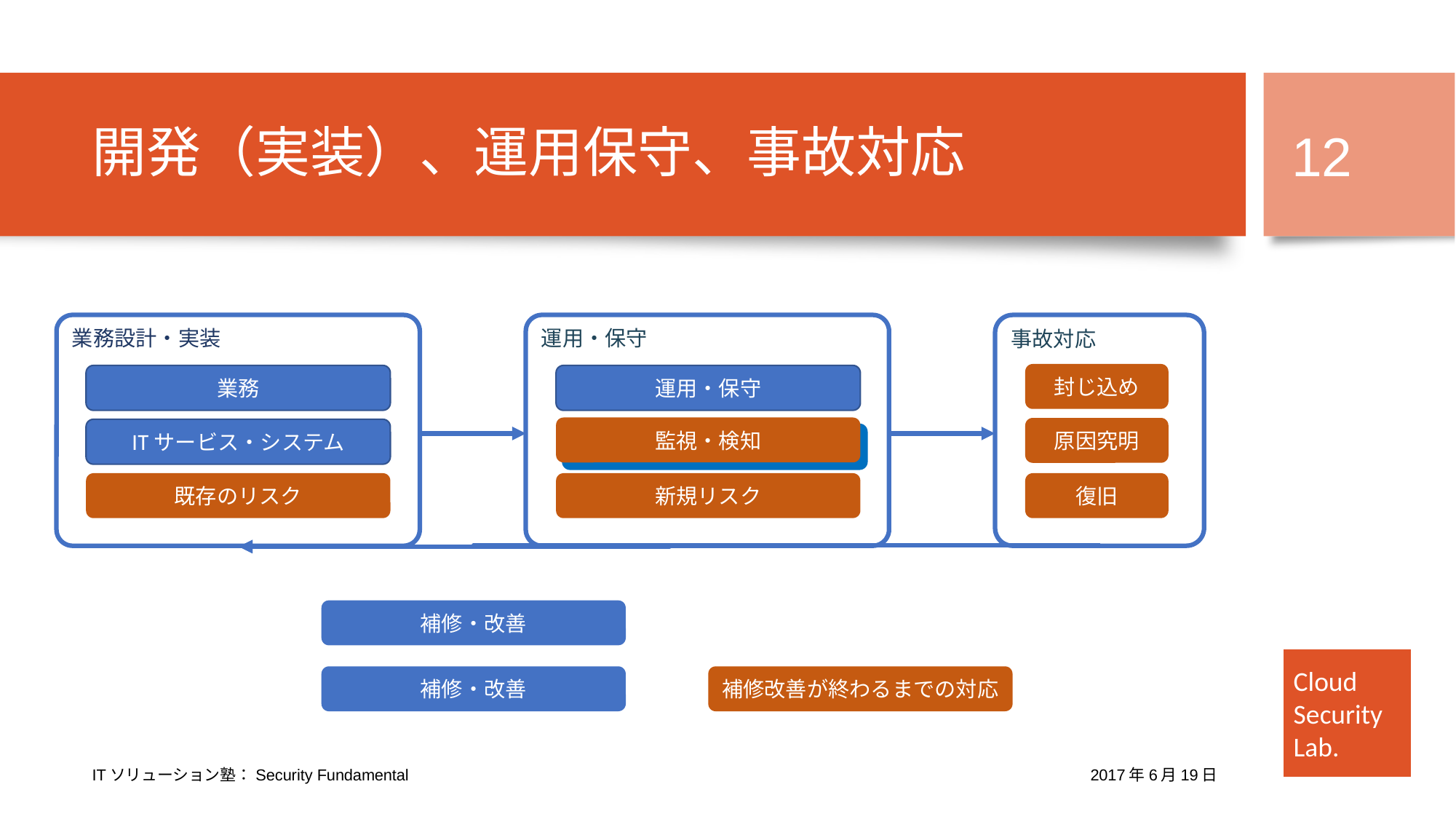

# 開発（実装）、運用保守、事故対応
12
業務設計・実装
運用・保守
事故対応
封じ込め
業務
運用・保守
監視・検知
原因究明
ITサービス・システム

既存のリスク
新規リスク
復旧
補修・改善
補修・改善
補修改善が終わるまでの対応
2017年6月19日
ITソリューション塾：Security Fundamental